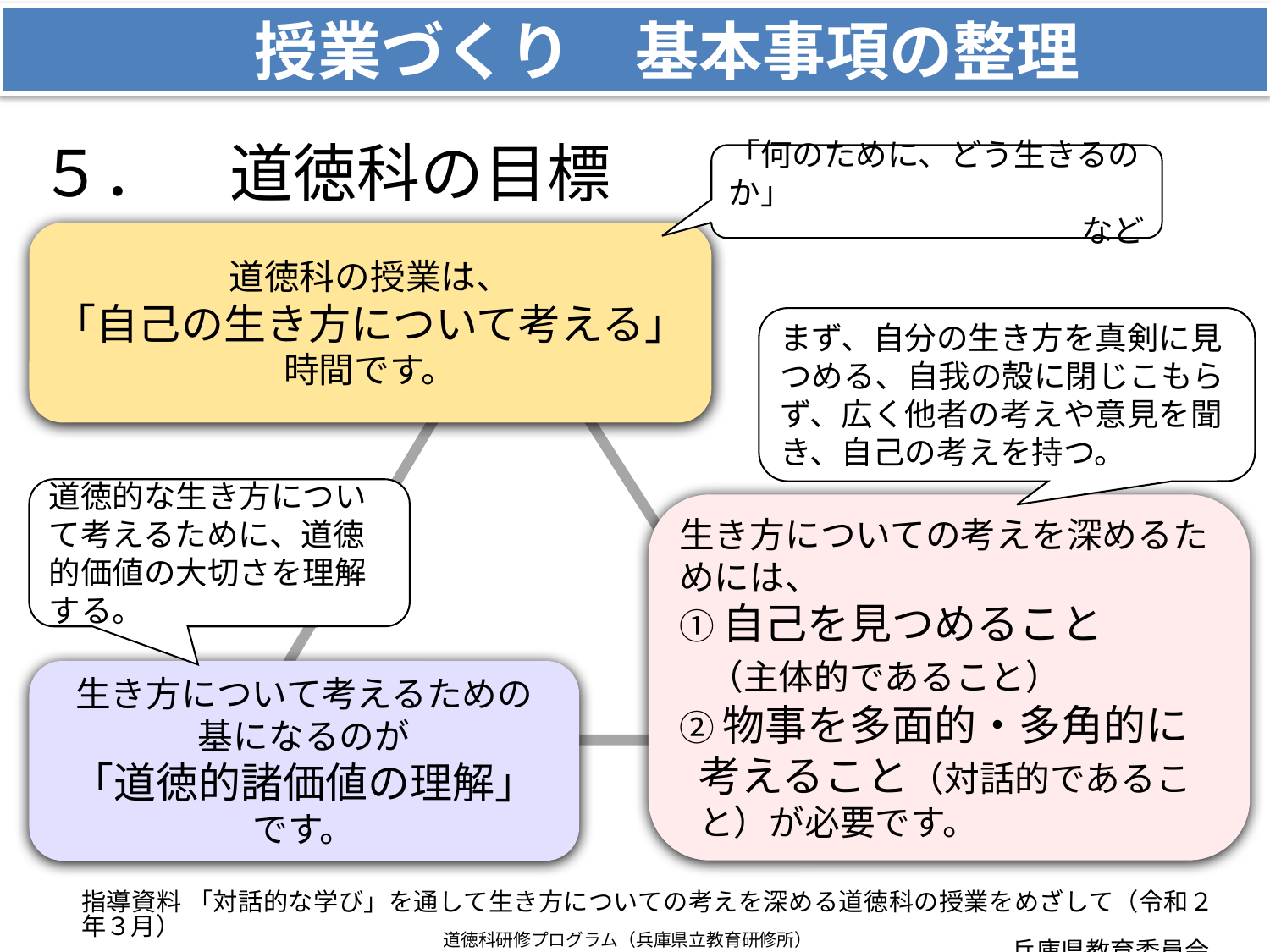

授業づくり　基本事項の整理
５．　道徳科の目標
「何のために、どう生きるのか」
など
道徳科の授業は、
「自己の生き方について考える」
時間です。

まず、自分の生き方を真剣に見つめる、自我の殻に閉じこもらず、広く他者の考えや意見を聞き、自己の考えを持つ。
道徳的な生き方について考えるために、道徳的価値の大切さを理解する。
生き方についての考えを深めるためには、
①自己を見つめること
  （主体的であること）
②物事を多面的・多角的に考えること（対話的であること）が必要です。
生き方について考えるための
基になるのが
「道徳的諸価値の理解」
です。
指導資料 「対話的な学び」を通して生き方についての考えを深める道徳科の授業をめざして（令和２年３月）
兵庫県教育委員会
道徳科研修プログラム（兵庫県立教育研修所）